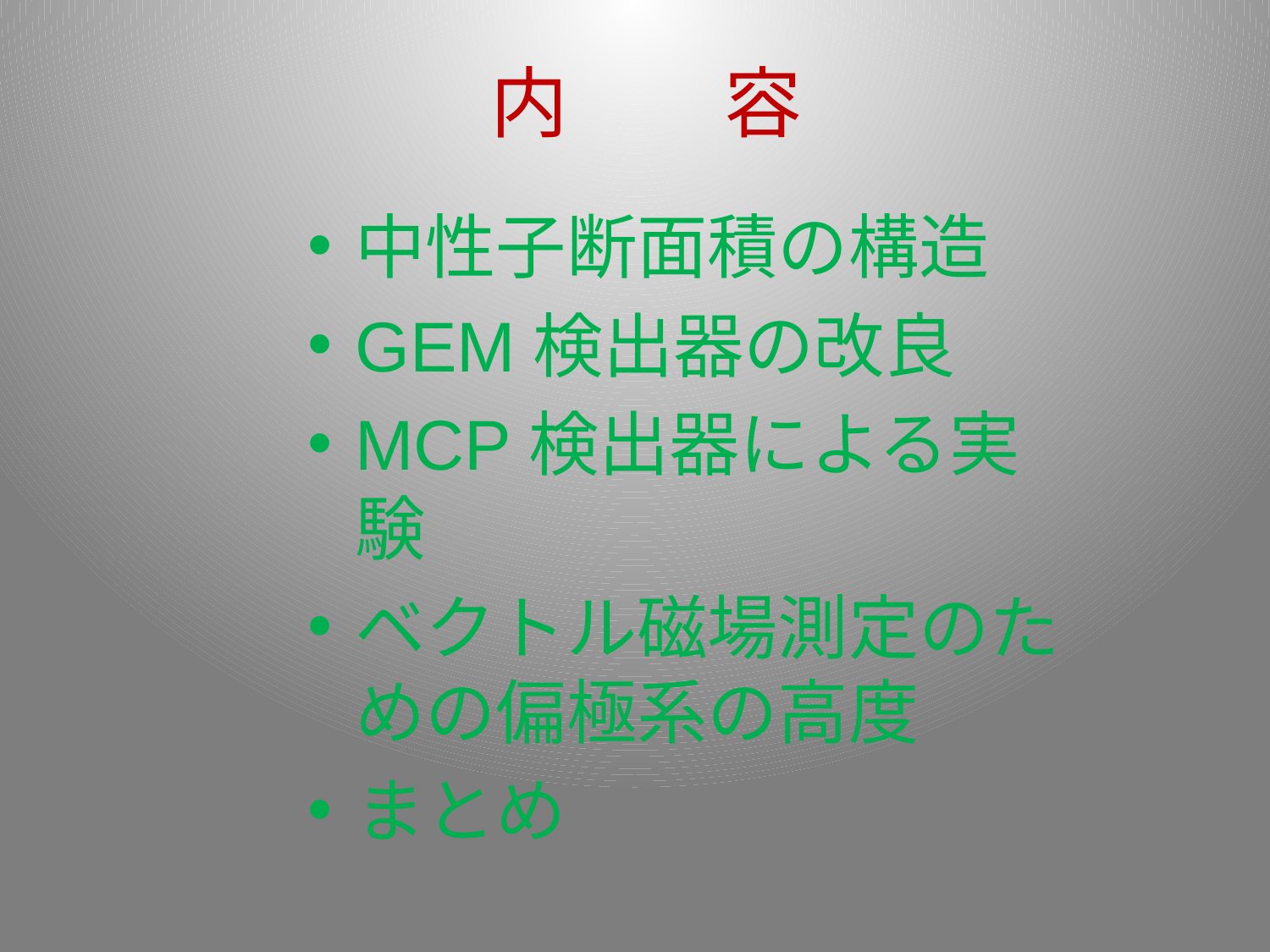

# 内　　容
中性子断面積の構造
GEM検出器の改良
MCP検出器による実験
ベクトル磁場測定のための偏極系の高度
まとめ